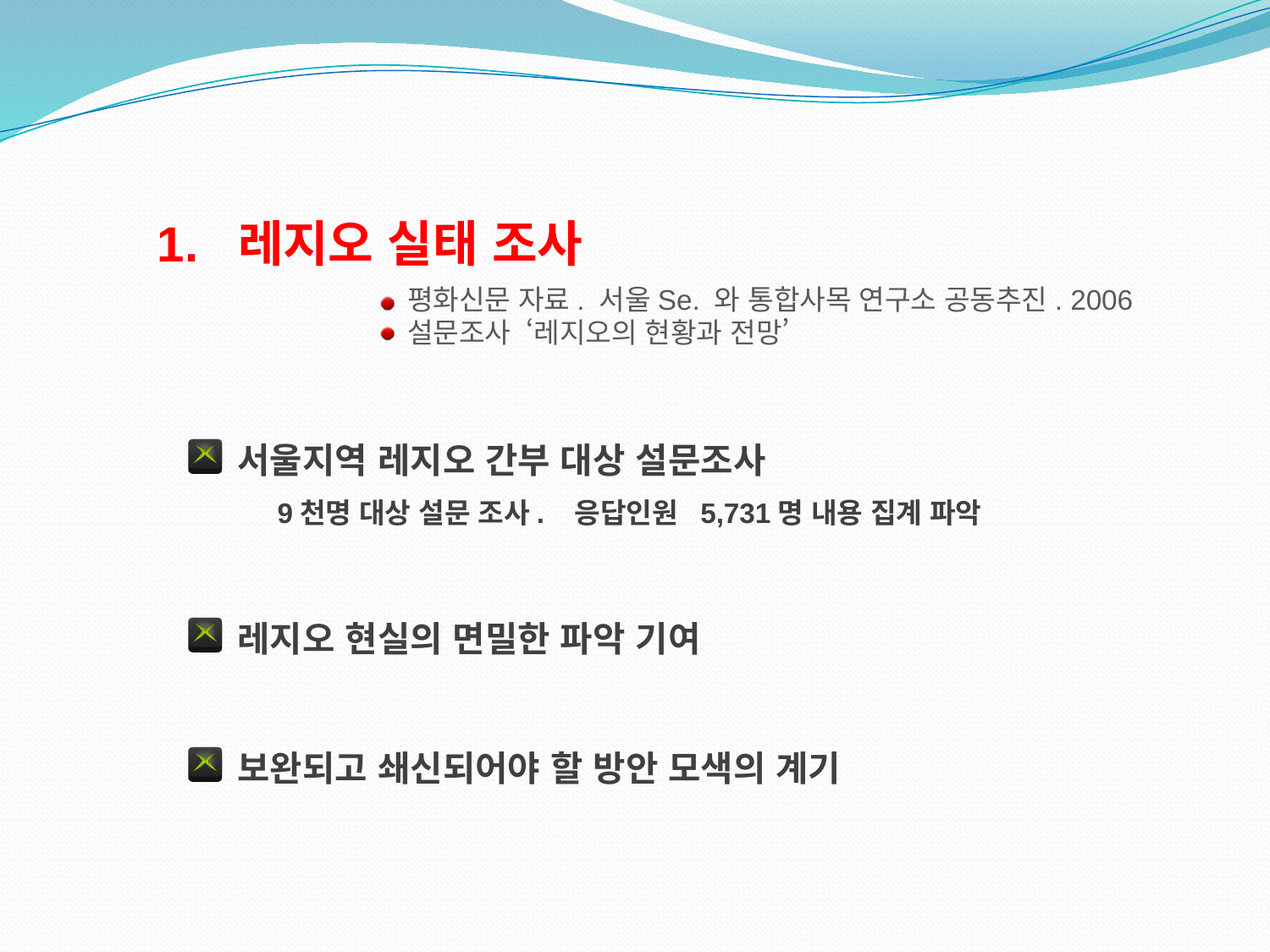

1.  레지오 실태 조사
평화신문 자료. 서울Se. 와 통합사목 연구소 공동추진. 2006
설문조사  ‘레지오의 현황과 전망’

서울지역 레지오 간부 대상 설문조사

9천명 대상 설문 조사.   응답인원  5,731명 내용 집계 파악
레지오 현실의 면밀한 파악 기여

보완되고 쇄신되어야 할 방안 모색의 계기